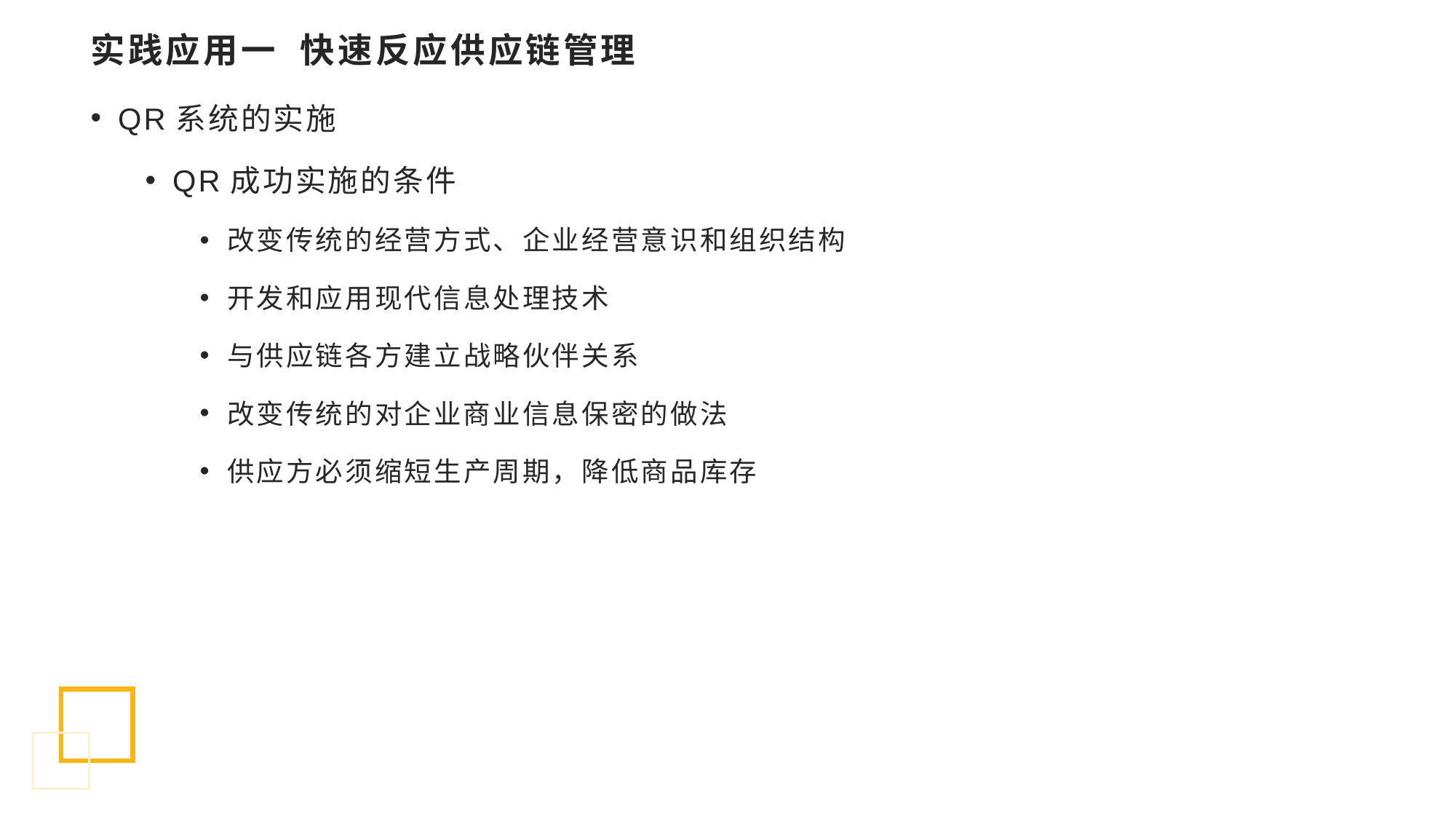

# 实践应用一  快速反应供应链管理
QR系统的实施
QR成功实施的条件
改变传统的经营方式、企业经营意识和组织结构
开发和应用现代信息处理技术
与供应链各方建立战略伙伴关系
改变传统的对企业商业信息保密的做法
供应方必须缩短生产周期，降低商品库存